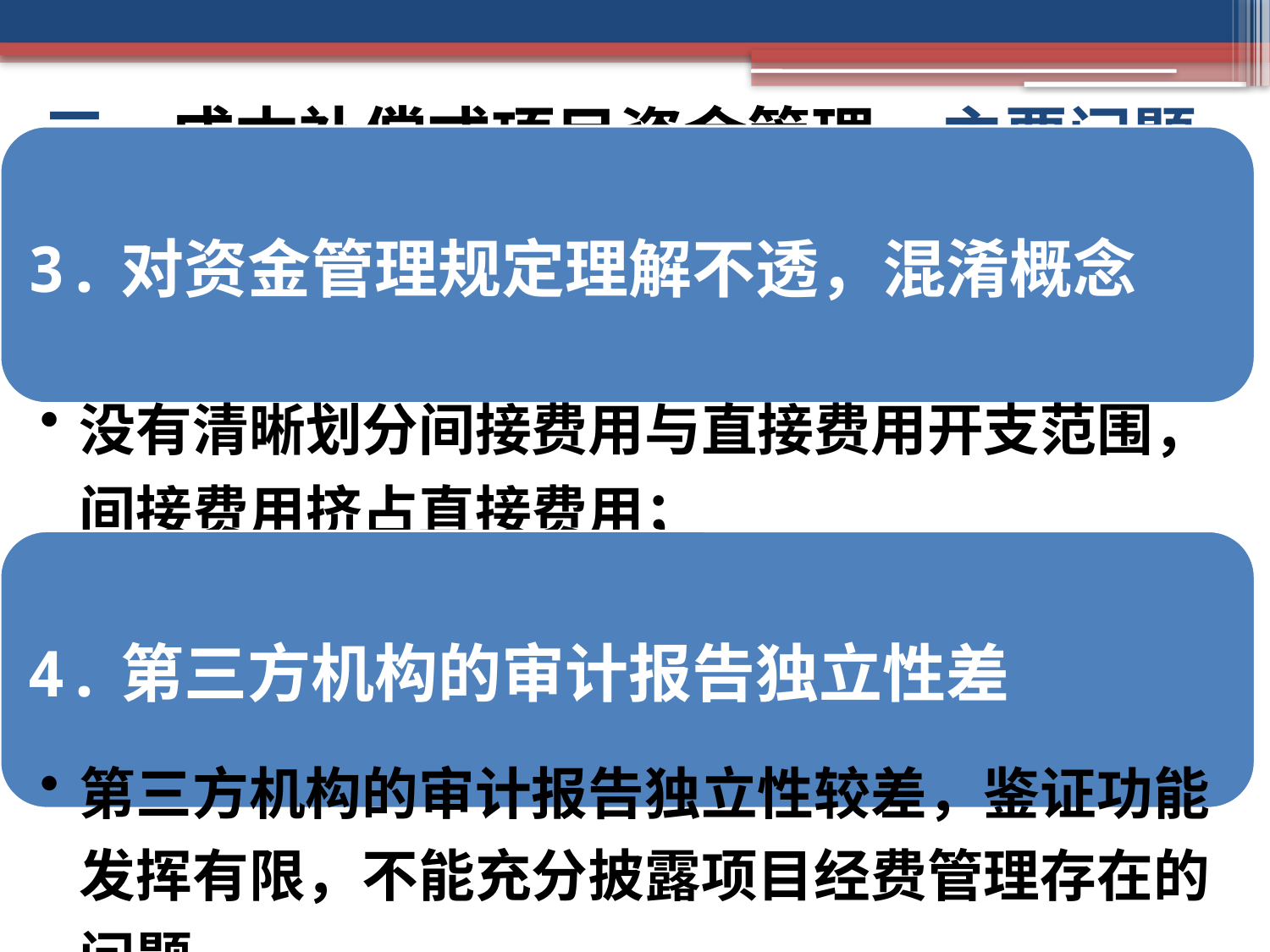

# 三、成本补偿式项目资金管理—主要问题
3.对资金管理规定理解不透，混淆概念
没有清晰划分间接费用与直接费用开支范围，间接费用挤占直接费用；
4.第三方机构的审计报告独立性差